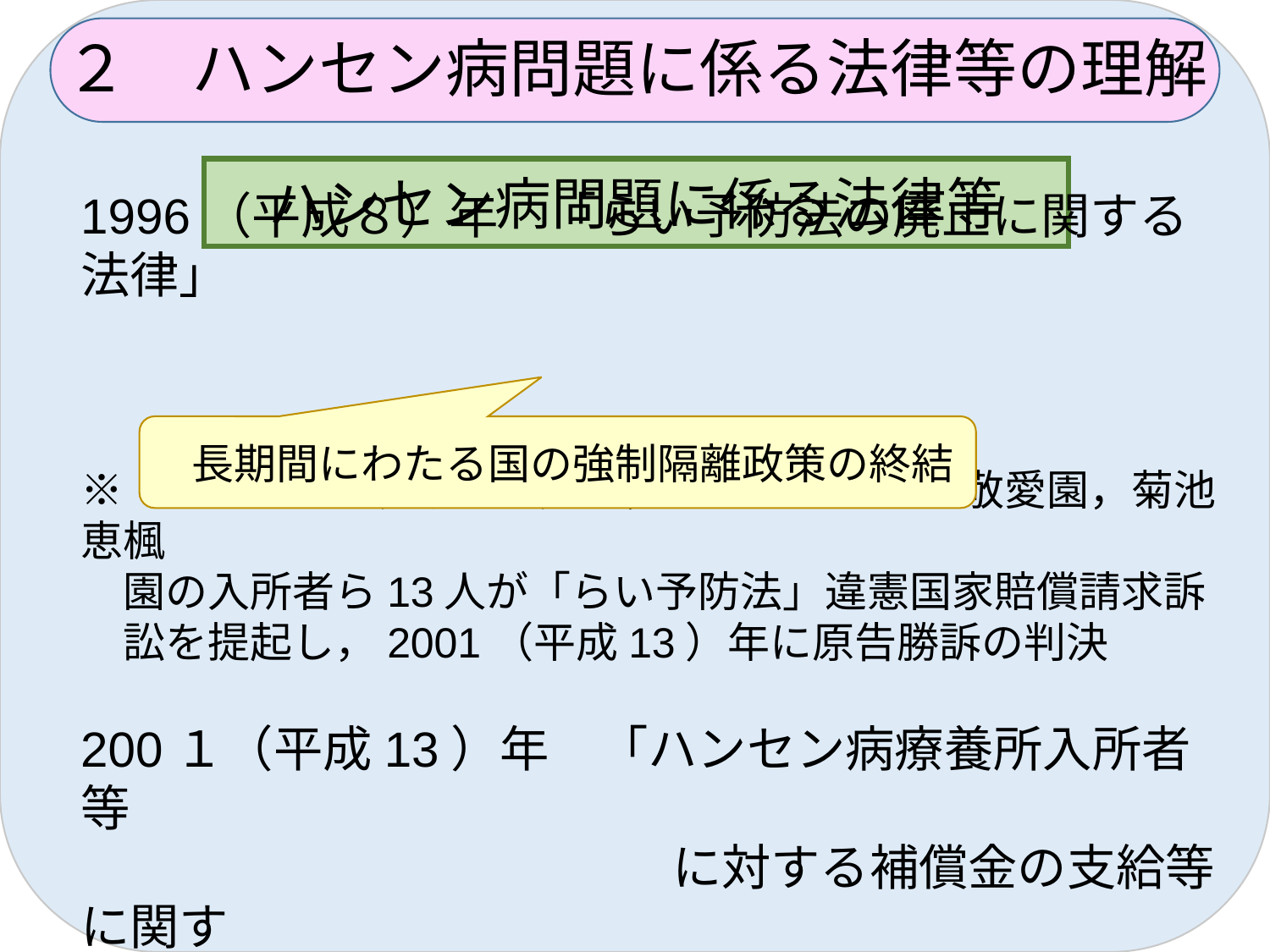

２　ハンセン病問題に係る法律等の理解

ハンセン病問題に係る法律等
1996（平成８）年　「らい予防法の廃止に関する法律」

※　１９９８（平成10）年，熊本地裁に星塚敬愛園，菊池恵楓
　園の入所者ら13人が「らい予防法」違憲国家賠償請求訴
　訟を提起し，2001（平成13）年に原告勝訴の判決

200１（平成13）年　「ハンセン病療養所入所者等
　　　　　　　　　　　　に対する補償金の支給等に関す
　　　　　　　　　　　　る法律」
　長期間にわたる国の強制隔離政策の終結